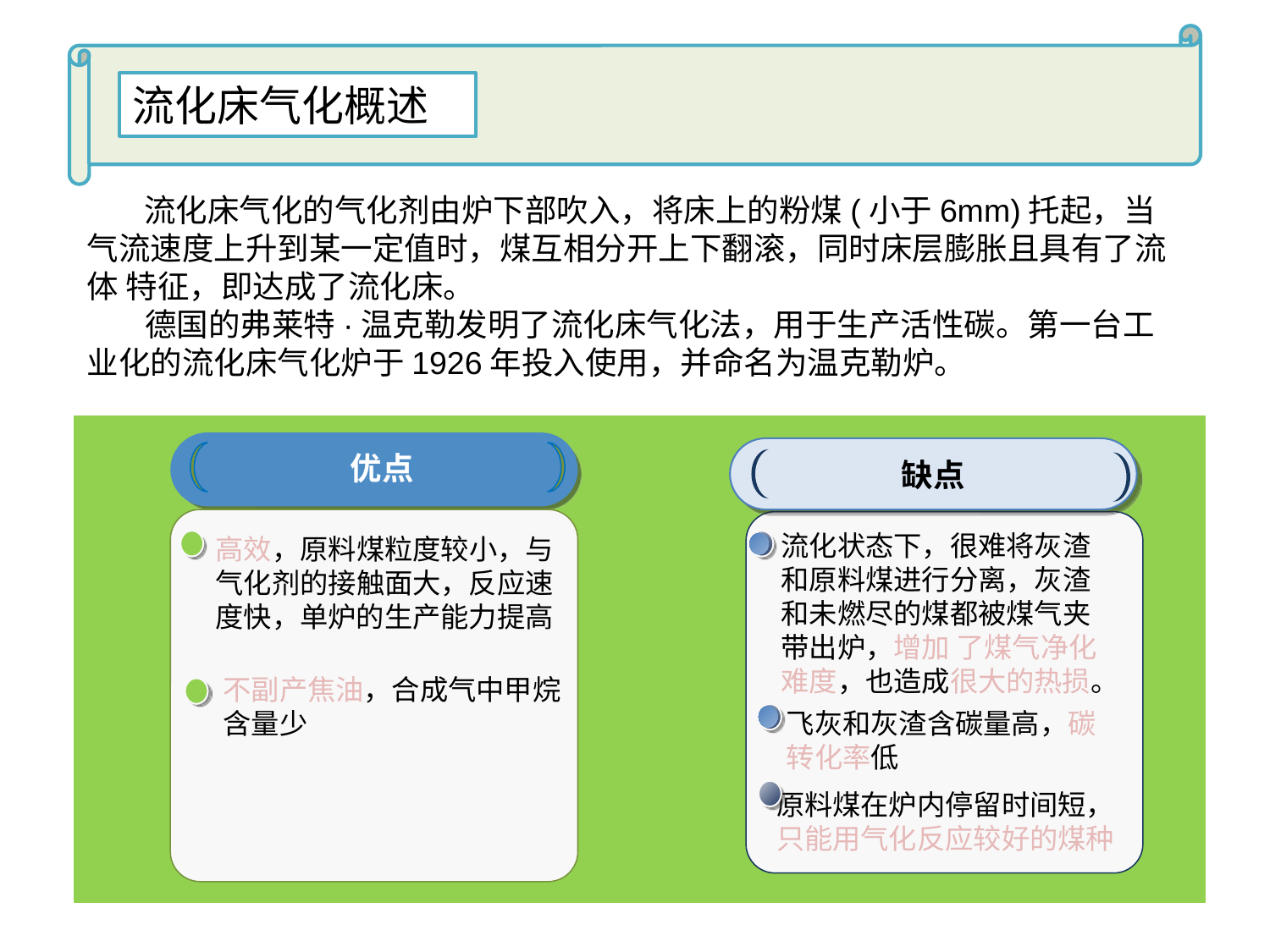

流化床气化概述
        流化床气化的气化剂由炉下部吹入，将床上的粉煤(小于6mm)托起，当气流速度上升到某一定值时，煤互相分开上下翻滚，同时床层膨胀且具有了流体 特征，即达成了流化床。
       德国的弗莱特·温克勒发明了流化床气化法，用于生产活性碳。第一台工业化的流化床气化炉于1926年投入使用，并命名为温克勒炉。

优点
缺点

流化状态下，很难将灰渣和原料煤进行分离，灰渣和未燃尽的煤都被煤气夹带出炉，增加 了煤气净化 难度，也造成很大的热损。
高效，原料煤粒度较小，与气化剂的接触面大，反应速度快，单炉的生产能力提高

不副产焦油，合成气中甲烷含量少

飞灰和灰渣含碳量高，碳转化率低

原料煤在炉内停留时间短，只能用气化反应较好的煤种